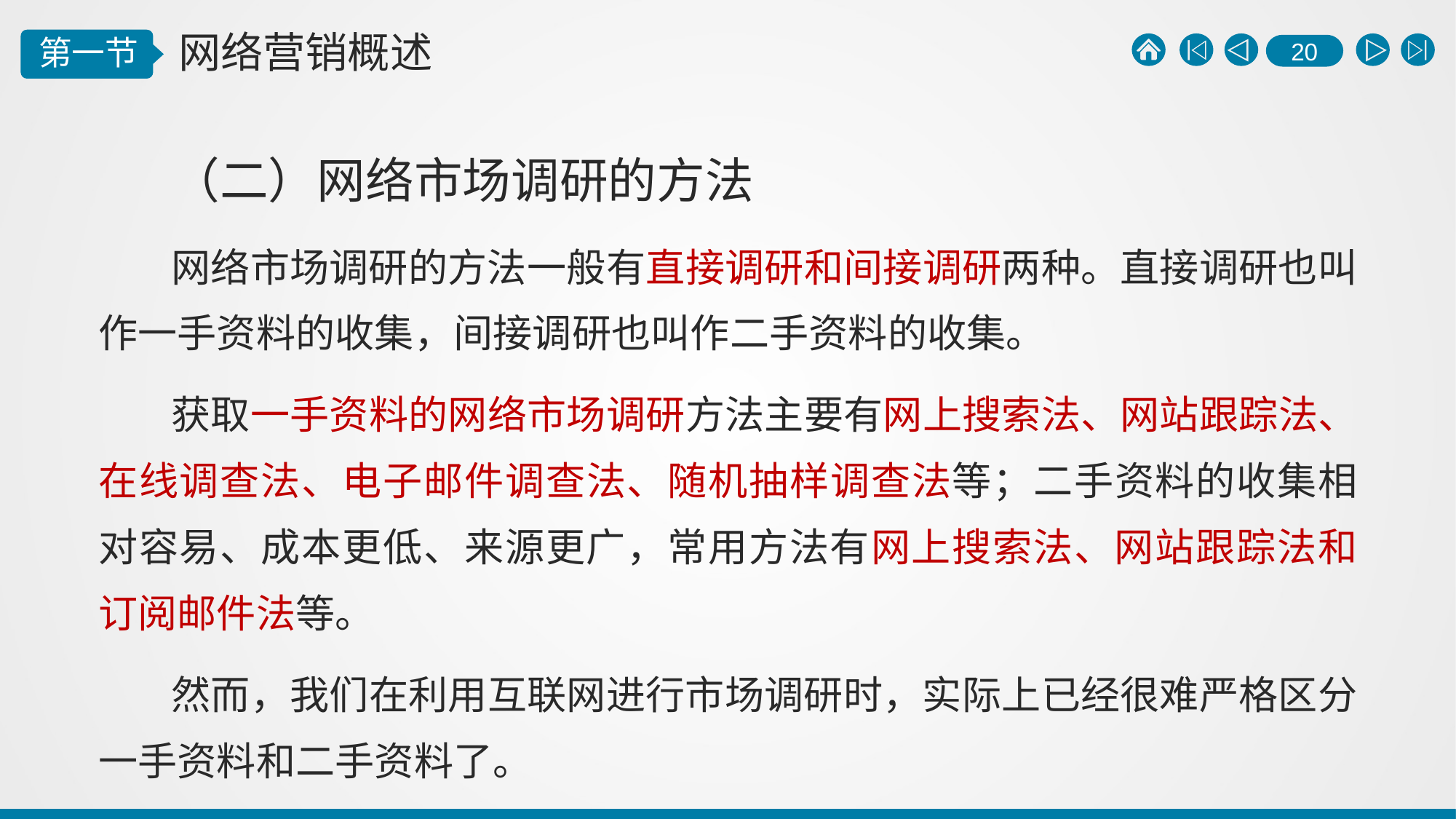

（二）网络市场调研的方法
网络市场调研的方法一般有直接调研和间接调研两种。直接调研也叫作一手资料的收集，间接调研也叫作二手资料的收集。
获取一手资料的网络市场调研方法主要有网上搜索法、网站跟踪法、在线调查法、电子邮件调查法、随机抽样调查法等；二手资料的收集相对容易、成本更低、来源更广，常用方法有网上搜索法、网站跟踪法和订阅邮件法等。
然而，我们在利用互联网进行市场调研时，实际上已经很难严格区分一手资料和二手资料了。